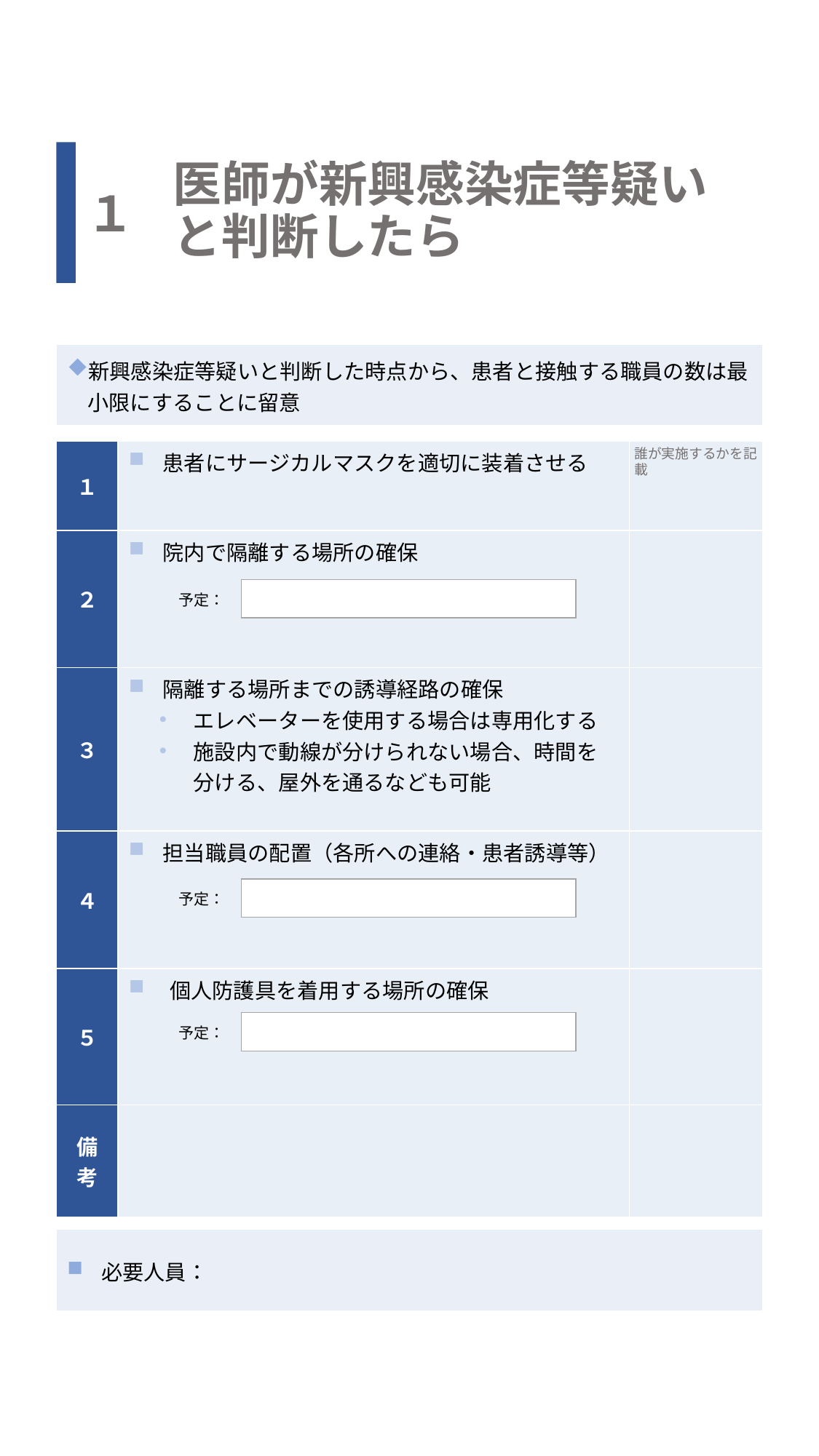

# 医師が新興感染症等疑いと判断したら
１
| 新興感染症等疑いと判断した時点から、患者と接触する職員の数は最小限にすることに留意 |
| --- |
誰が実施するかを記載
| １ | 患者にサージカルマスクを適切に装着させる |  |
| --- | --- | --- |
| ２ | 院内で隔離する場所の確保 |  |
| ３ | 隔離する場所までの誘導経路の確保 エレベーターを使用する場合は専用化する 施設内で動線が分けられない場合、時間を分ける、屋外を通るなども可能 |  |
| ４ | 担当職員の配置（各所への連絡・患者誘導等） |  |
| ５ | 個人防護具を着用する場所の確保 |  |
| 備考 |  |  |
| 予定： |  |
| --- | --- |
| 予定： |  |
| --- | --- |
| 予定： |  |
| --- | --- |
| 必要人員： |
| --- |